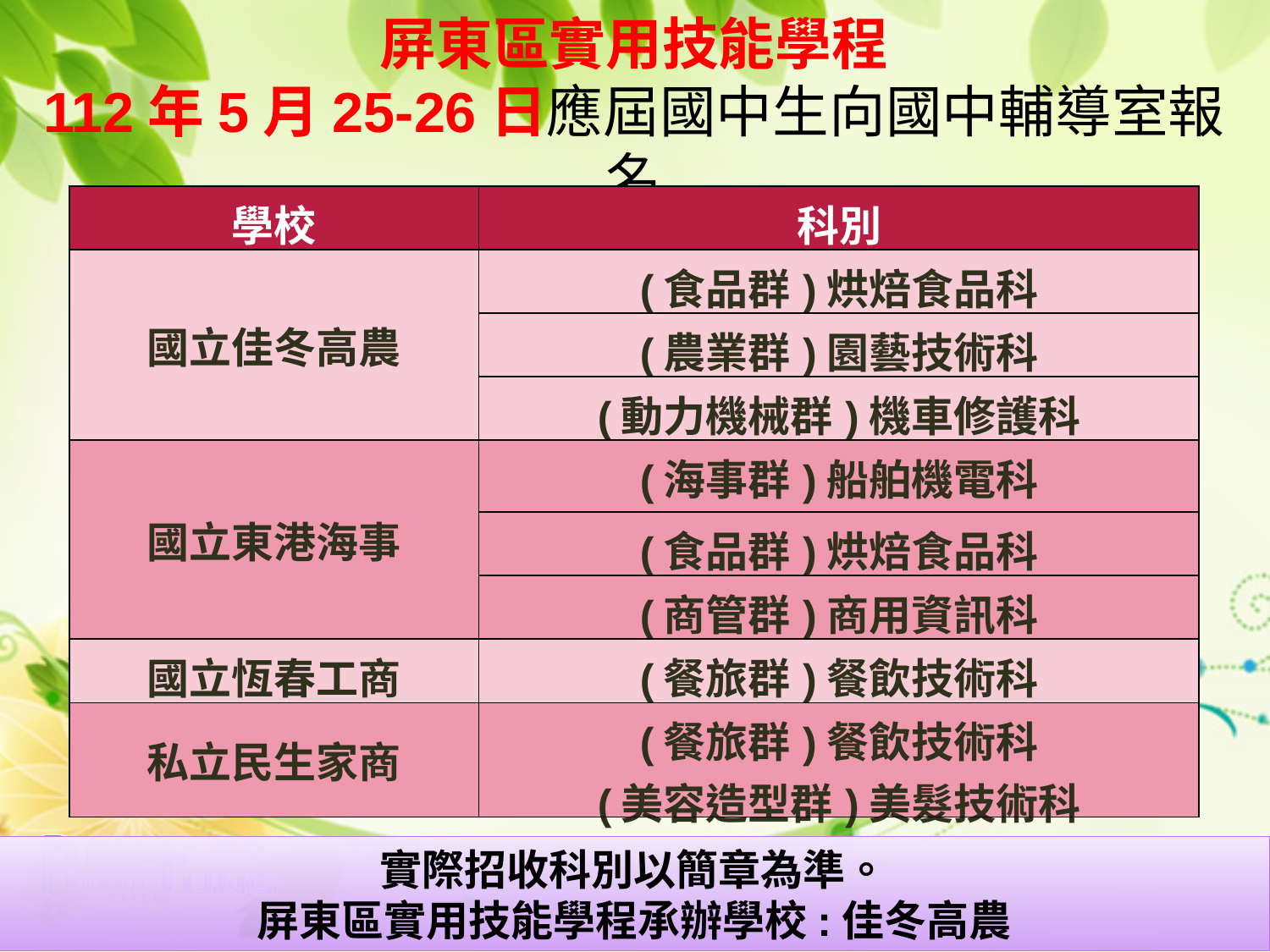

屏東區實用技能學程
112年5月25-26日應屆國中生向國中輔導室報名
| 學校 | 科別 |
| --- | --- |
| 國立佳冬高農 | (食品群)烘焙食品科 |
|  | (農業群)園藝技術科 |
|  | (動力機械群)機車修護科 |
| 國立東港海事 | (海事群)船舶機電科 |
|  | (食品群)烘焙食品科 |
|  | (商管群)商用資訊科 |
| 國立恆春工商 | (餐旅群)餐飲技術科 |
| 私立民生家商 | (餐旅群)餐飲技術科 (美容造型群)美髮技術科 |
實際招收科別以簡章為準。
屏東區實用技能學程承辦學校:佳冬高農